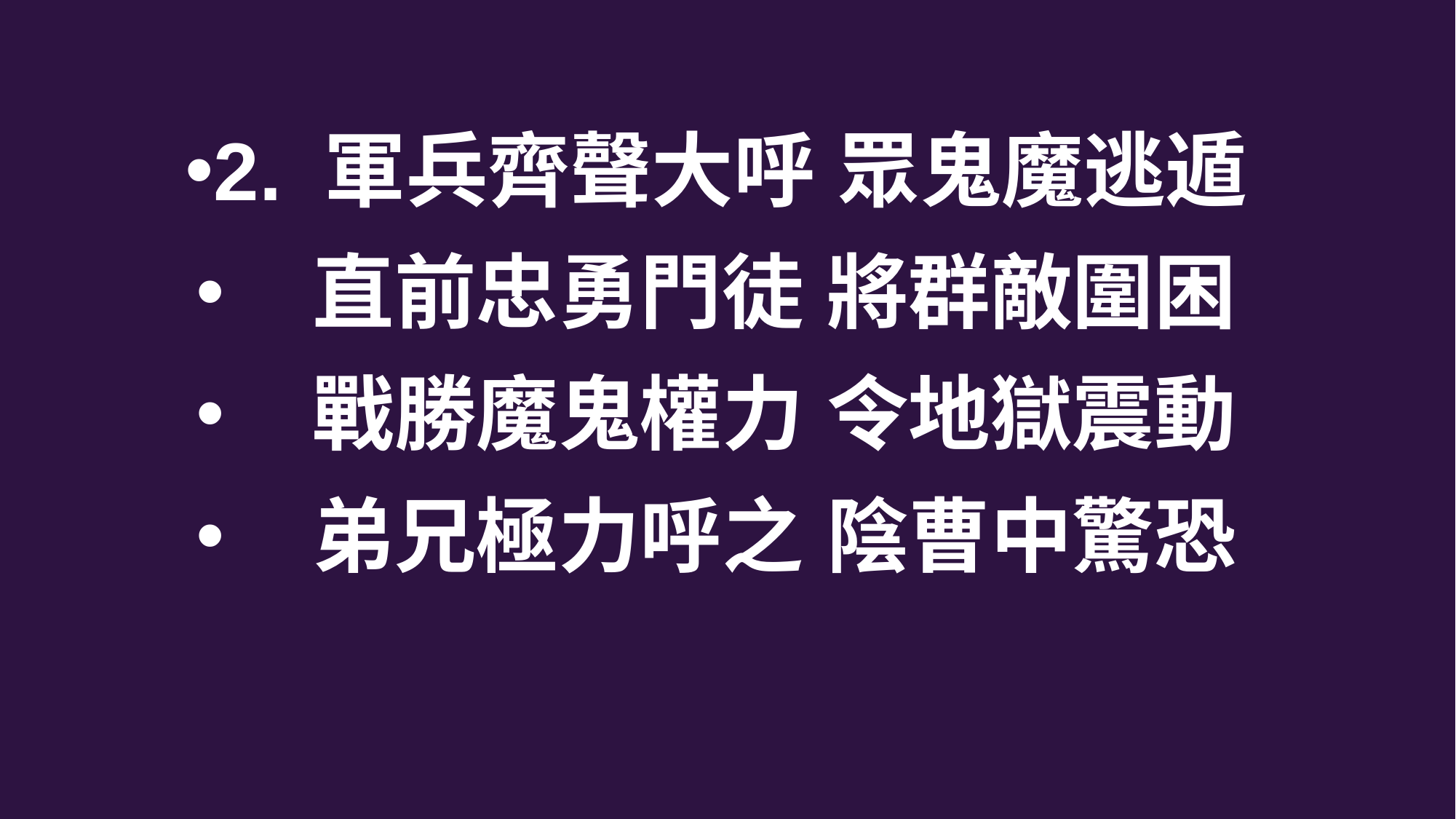

# 2. 軍兵齊聲大呼 眾鬼魔逃遁
   直前忠勇門徒 將群敵圍困
   戰勝魔鬼權力 令地獄震動
   弟兄極力呼之 陰曹中驚恐